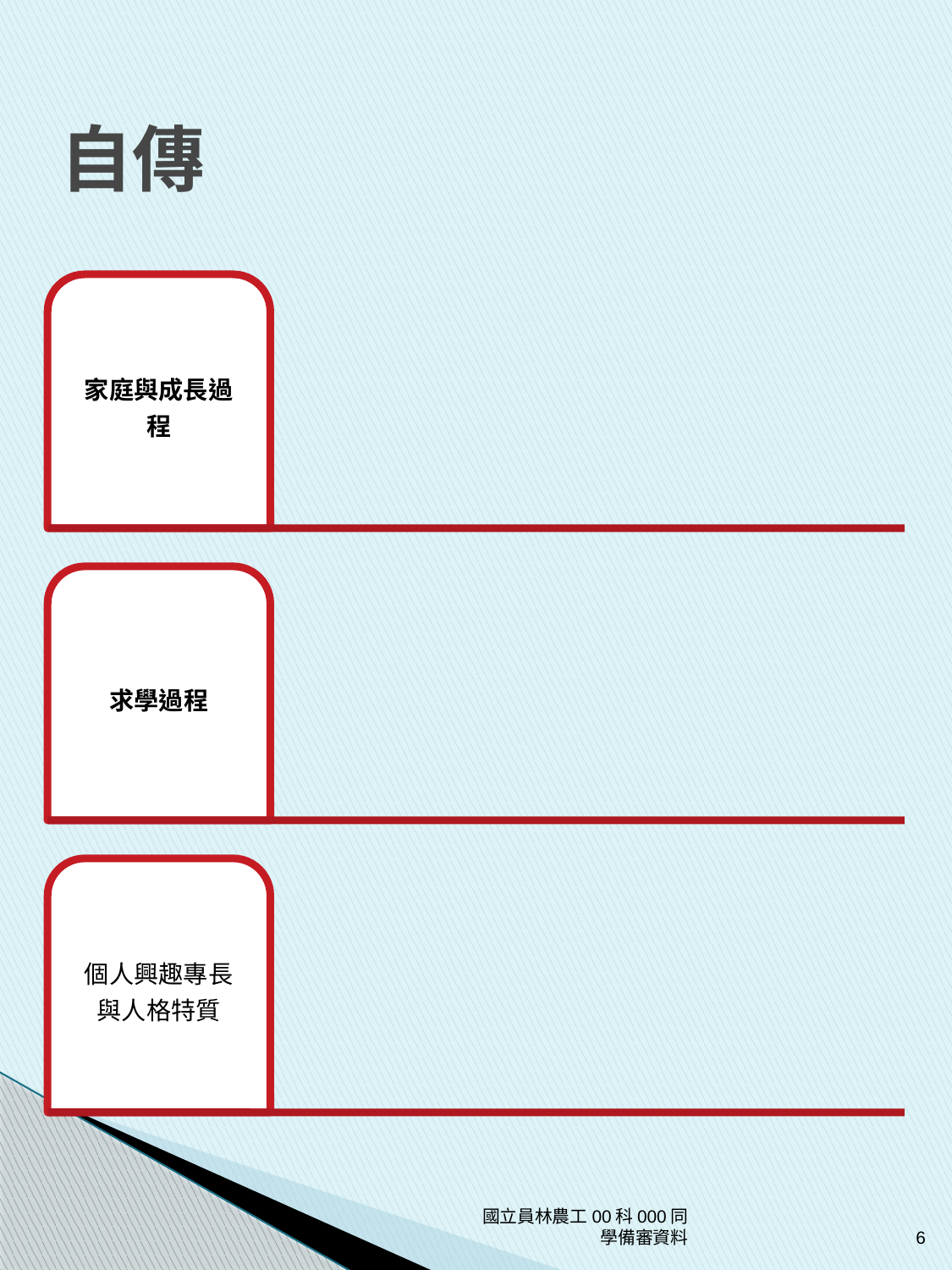

# 自傳
家庭與成長過程
求學過程
個人興趣專長與人格特質
國立員林農工00科000同學備審資料
6